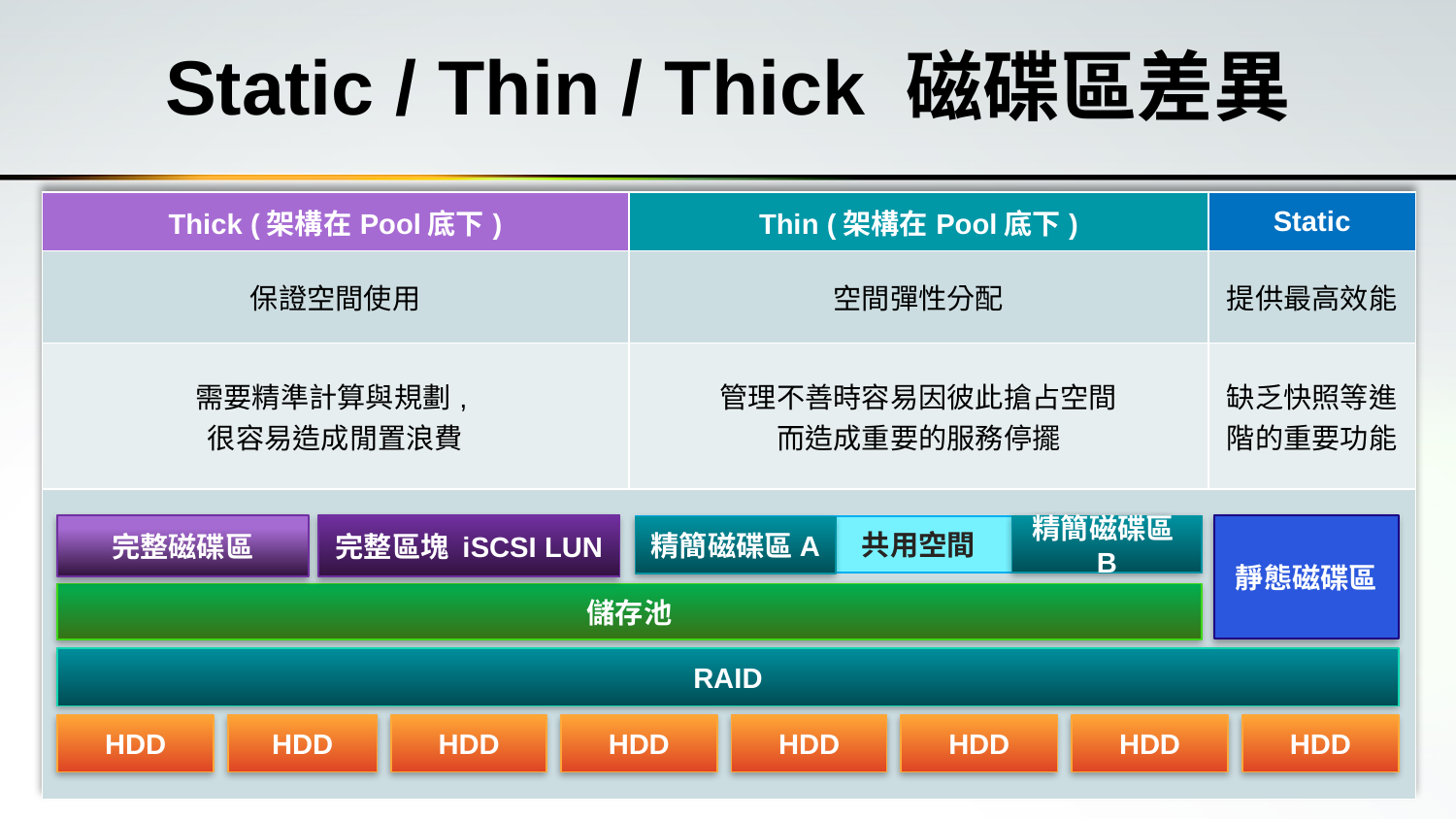

# Static / Thin / Thick 磁碟區差異
| Thick (架構在Pool底下) | Thin (架構在Pool底下) | Static |
| --- | --- | --- |
| 保證空間使用 | 空間彈性分配 | 提供最高效能 |
| 需要精準計算與規劃, 很容易造成閒置浪費 | 管理不善時容易因彼此搶占空間 而造成重要的服務停擺 | 缺乏快照等進階的重要功能 |
|  |  |  |
完整區塊 iSCSI LUN
靜態磁碟區
精簡磁碟區B
共用空間
精簡磁碟區A
儲存池
RAID
HDD
HDD
HDD
HDD
HDD
HDD
HDD
HDD
完整磁碟區